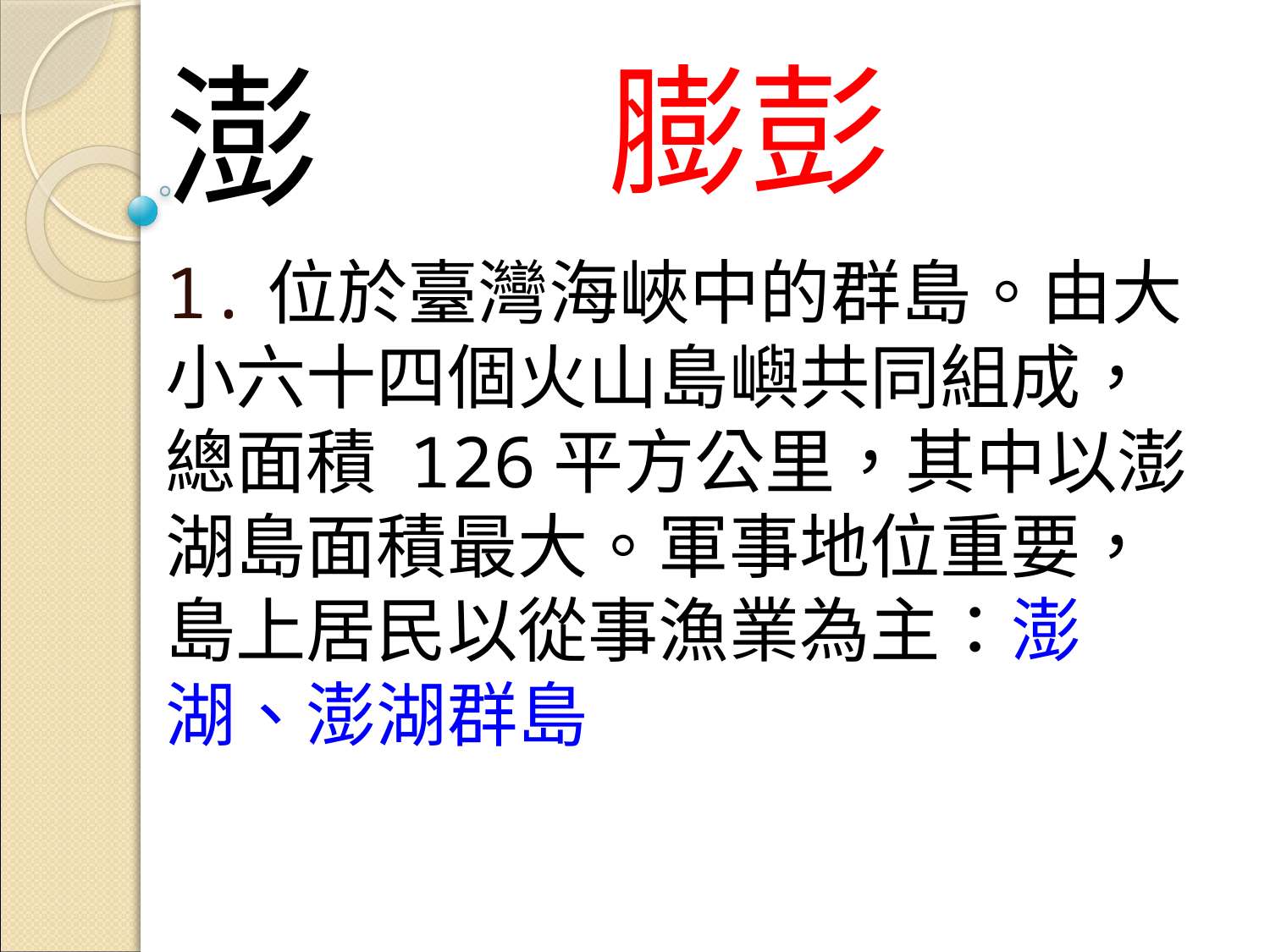

澎
# 膨彭
1.位於臺灣海峽中的群島。由大小六十四個火山島嶼共同組成，總面積 126平方公里，其中以澎湖島面積最大。軍事地位重要，島上居民以從事漁業為主：澎湖、澎湖群島